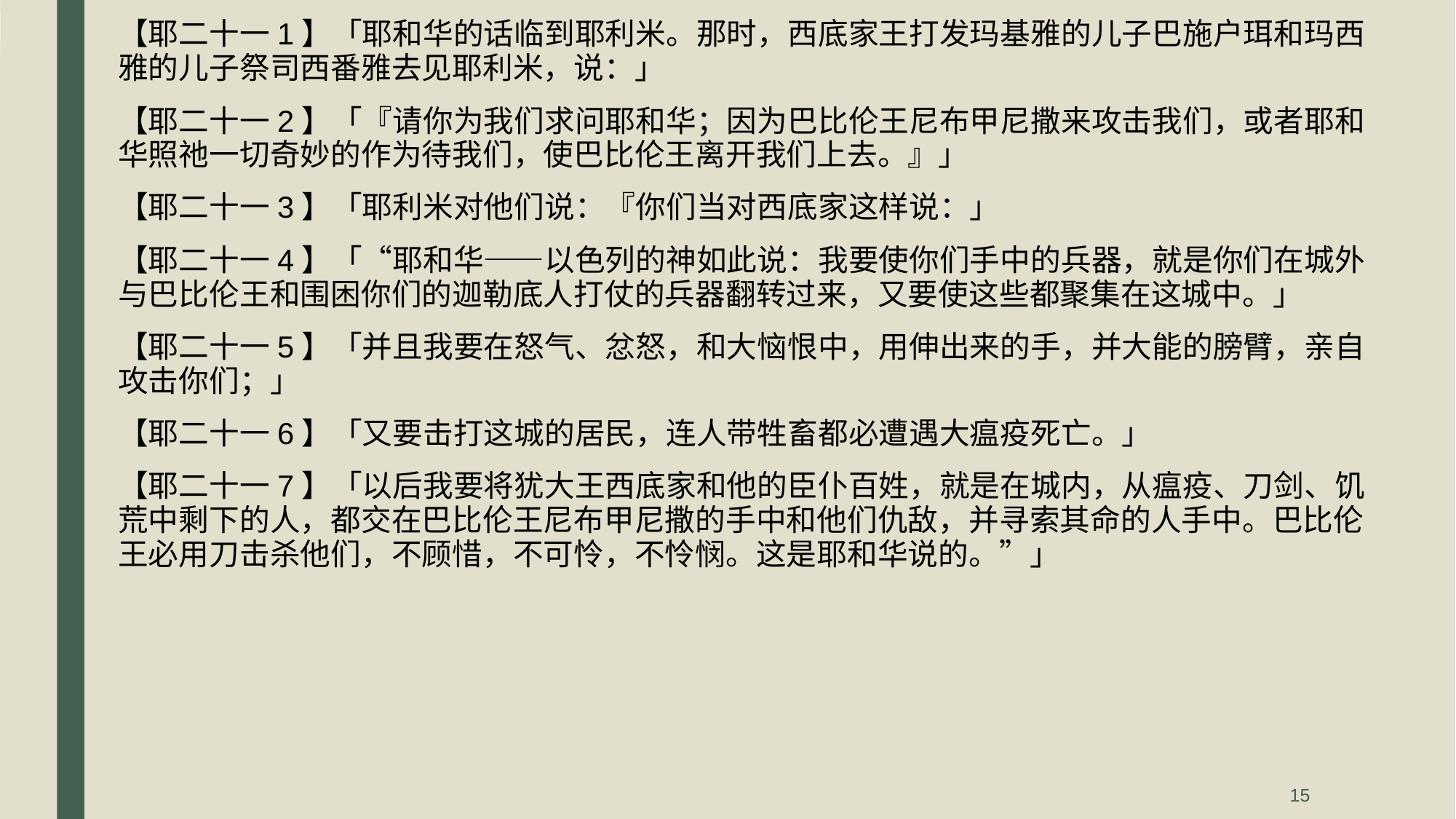

【耶二十一1】「耶和华的话临到耶利米。那时，西底家王打发玛基雅的儿子巴施户珥和玛西雅的儿子祭司西番雅去见耶利米，说：」
【耶二十一2】「『请你为我们求问耶和华；因为巴比伦王尼布甲尼撒来攻击我们，或者耶和华照祂一切奇妙的作为待我们，使巴比伦王离开我们上去。』」
【耶二十一3】「耶利米对他们说：『你们当对西底家这样说：」
【耶二十一4】「“耶和华——以色列的神如此说：我要使你们手中的兵器，就是你们在城外与巴比伦王和围困你们的迦勒底人打仗的兵器翻转过来，又要使这些都聚集在这城中。」
【耶二十一5】「并且我要在怒气、忿怒，和大恼恨中，用伸出来的手，并大能的膀臂，亲自攻击你们；」
【耶二十一6】「又要击打这城的居民，连人带牲畜都必遭遇大瘟疫死亡。」
【耶二十一7】「以后我要将犹大王西底家和他的臣仆百姓，就是在城内，从瘟疫、刀剑、饥荒中剩下的人，都交在巴比伦王尼布甲尼撒的手中和他们仇敌，并寻索其命的人手中。巴比伦王必用刀击杀他们，不顾惜，不可怜，不怜悯。这是耶和华说的。”」

15